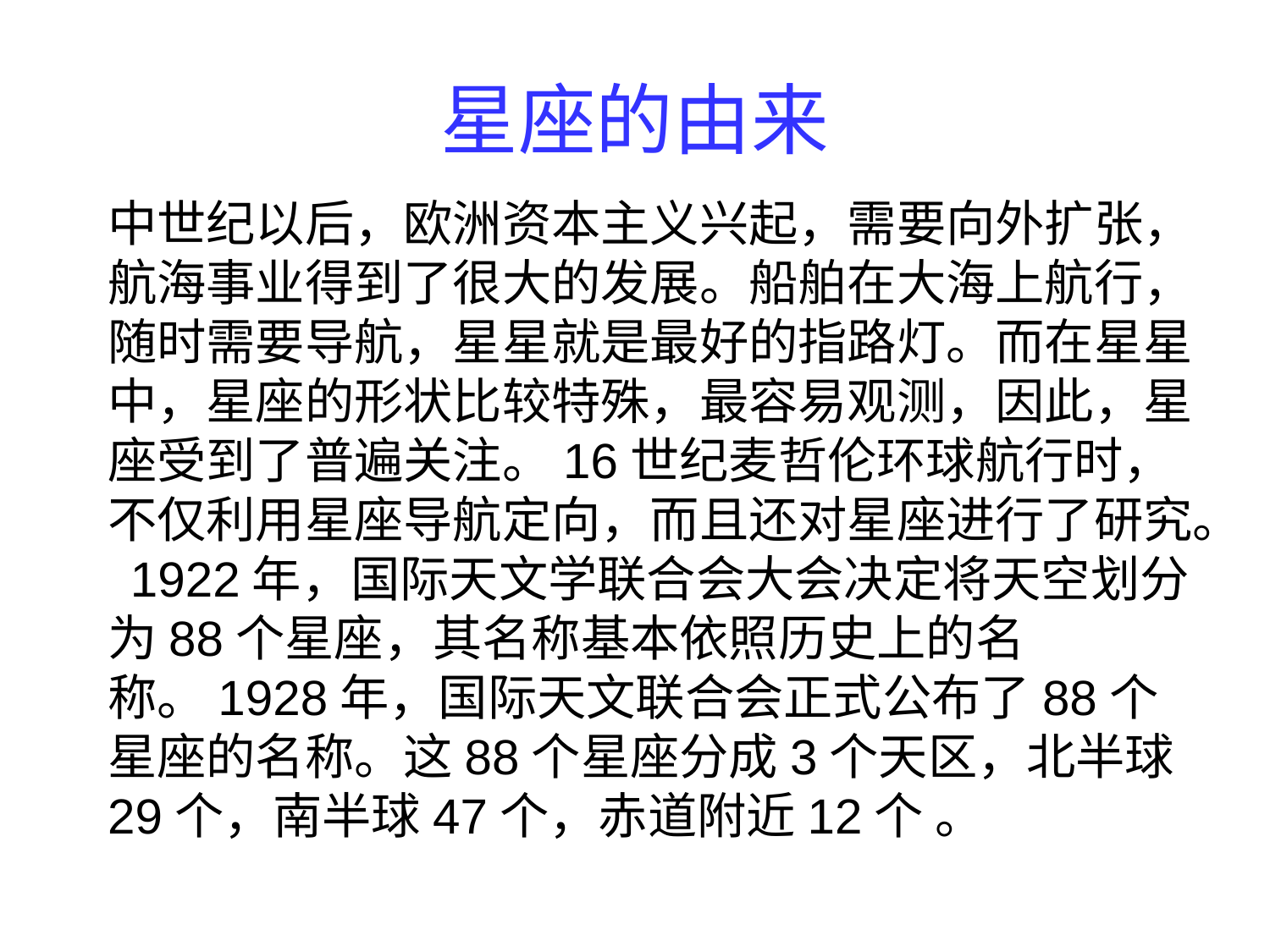

# 星座的由来
中世纪以后，欧洲资本主义兴起，需要向外扩张，航海事业得到了很大的发展。船舶在大海上航行，随时需要导航，星星就是最好的指路灯。而在星星中，星座的形状比较特殊，最容易观测，因此，星座受到了普遍关注。16世纪麦哲伦环球航行时，不仅利用星座导航定向，而且还对星座进行了研究。 1922年，国际天文学联合会大会决定将天空划分为88个星座，其名称基本依照历史上的名称。1928年，国际天文联合会正式公布了88个星座的名称。这88个星座分成3个天区，北半球29个，南半球47个，赤道附近12个 。